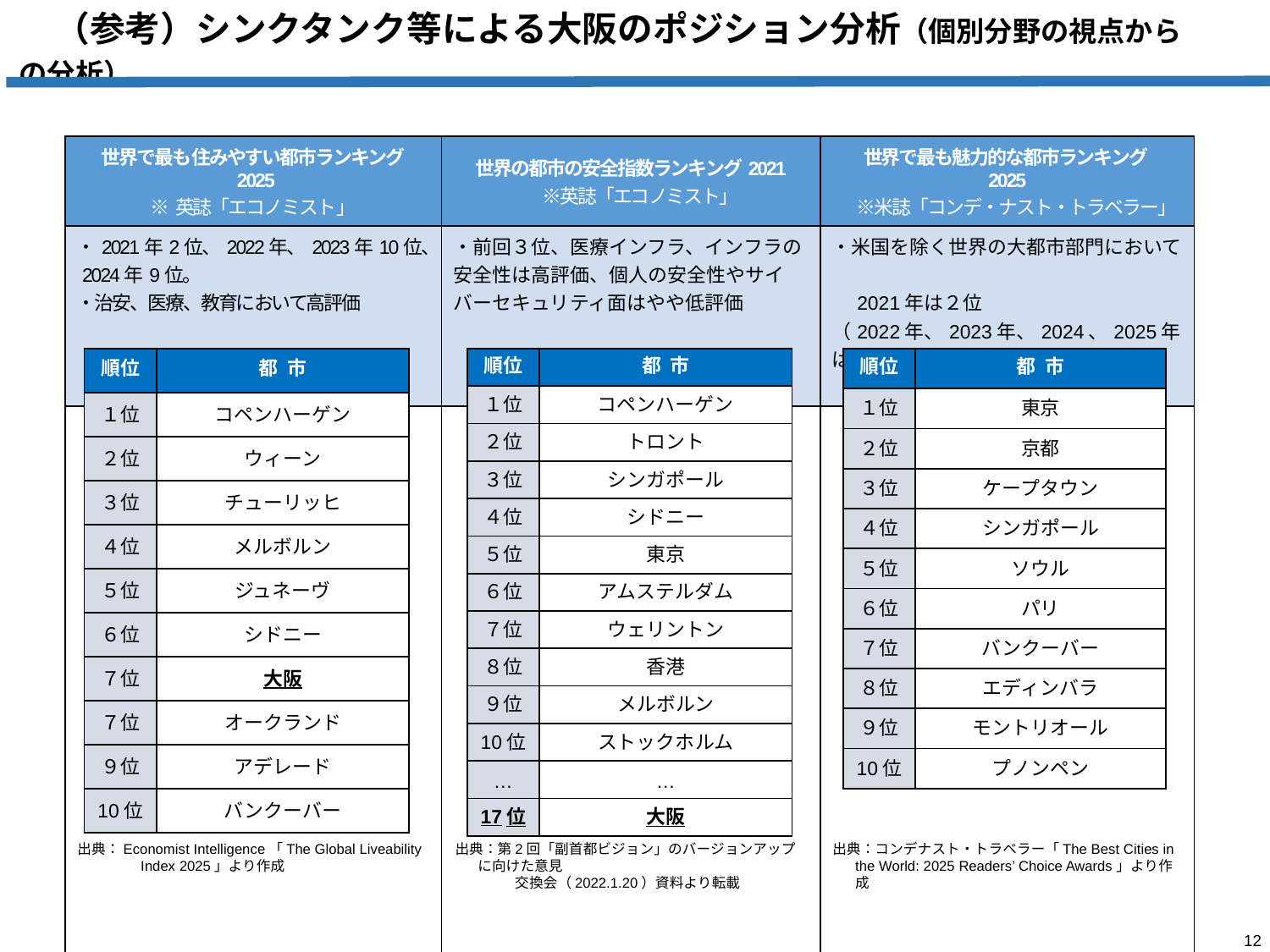

（参考）シンクタンク等による大阪のポジション分析（個別分野の視点からの分析）
| 世界で最も住みやすい都市ランキング 2025 ※英誌「エコノミスト」 | 世界の都市の安全指数ランキング2021 　※英誌「エコノミスト」 | 世界で最も魅力的な都市ランキング 2025 　※米誌「コンデ・ナスト・トラベラー」 |
| --- | --- | --- |
| ・2021年2位、2022年、2023年10位、 2024年9位。 ・治安、医療、教育において高評価 | ・前回３位、医療インフラ、インフラの安全性は高評価、個人の安全性やサイバーセキュリティ面はやや低評価 | ・米国を除く世界の大都市部門において　　 　2021年は２位 （2022年、2023年、2024、2025年は 　ランク外） |
|  |  |  |
| 順位 | 都 市 |
| --- | --- |
| １位 | コペンハーゲン |
| ２位 | ウィーン |
| ３位 | チューリッヒ |
| ４位 | メルボルン |
| ５位 | ジュネーヴ |
| ６位 | シドニー |
| ７位 | 大阪 |
| ７位 | オークランド |
| ９位 | アデレード |
| 10位 | バンクーバー |
| 順位 | 都 市 |
| --- | --- |
| １位 | コペンハーゲン |
| ２位 | トロント |
| ３位 | シンガポール |
| ４位 | シドニー |
| ５位 | 東京 |
| ６位 | アムステルダム |
| ７位 | ウェリントン |
| ８位 | 香港 |
| ９位 | メルボルン |
| 10位 | ストックホルム |
| … | … |
| 17位 | 大阪 |
| 順位 | 都 市 |
| --- | --- |
| １位 | 東京 |
| ２位 | 京都 |
| ３位 | ケープタウン |
| ４位 | シンガポール |
| ５位 | ソウル |
| ６位 | パリ |
| ７位 | バンクーバー |
| ８位 | エディンバラ |
| ９位 | モントリオール |
| 10位 | プノンペン |
出典：Economist Intelligence「The Global Liveability
　　　　 Index 2025」より作成
出典：第2回「副首都ビジョン」のバージョンアップに向けた意見
　　　　 交換会（2022.1.20）資料より転載
出典：コンデナスト・トラベラー「The Best Cities in the World: 2025 Readers’ Choice Awards」より作成
12